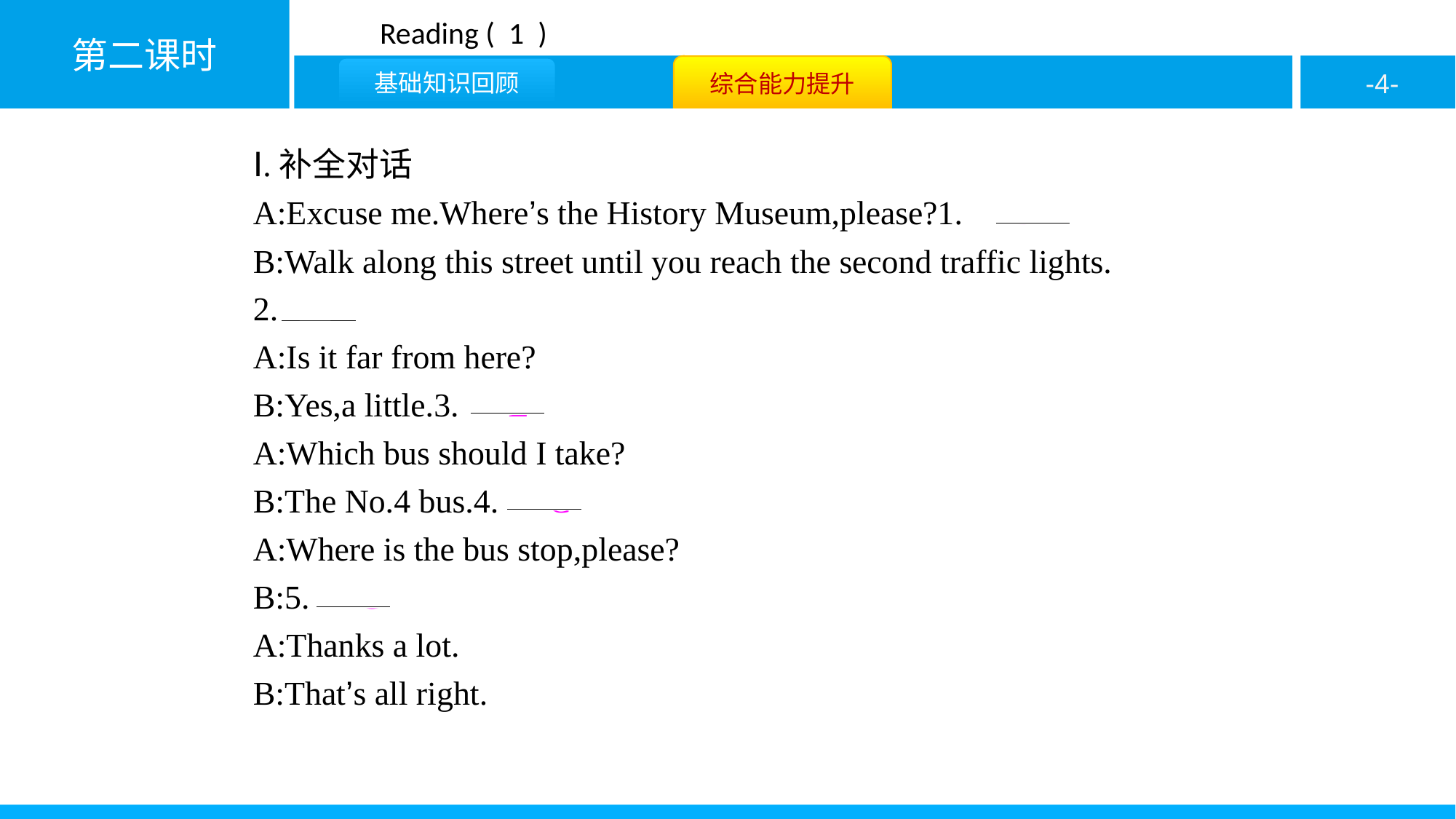

Ⅰ.补全对话
A:Excuse me.Where’s the History Museum,please?1.　B
B:Walk along this street until you reach the second traffic lights.
2.   D
A:Is it far from here?
B:Yes,a little.3.　E
A:Which bus should I take?
B:The No.4 bus.4.　C
A:Where is the bus stop,please?
B:5.　G
A:Thanks a lot.
B:That’s all right.